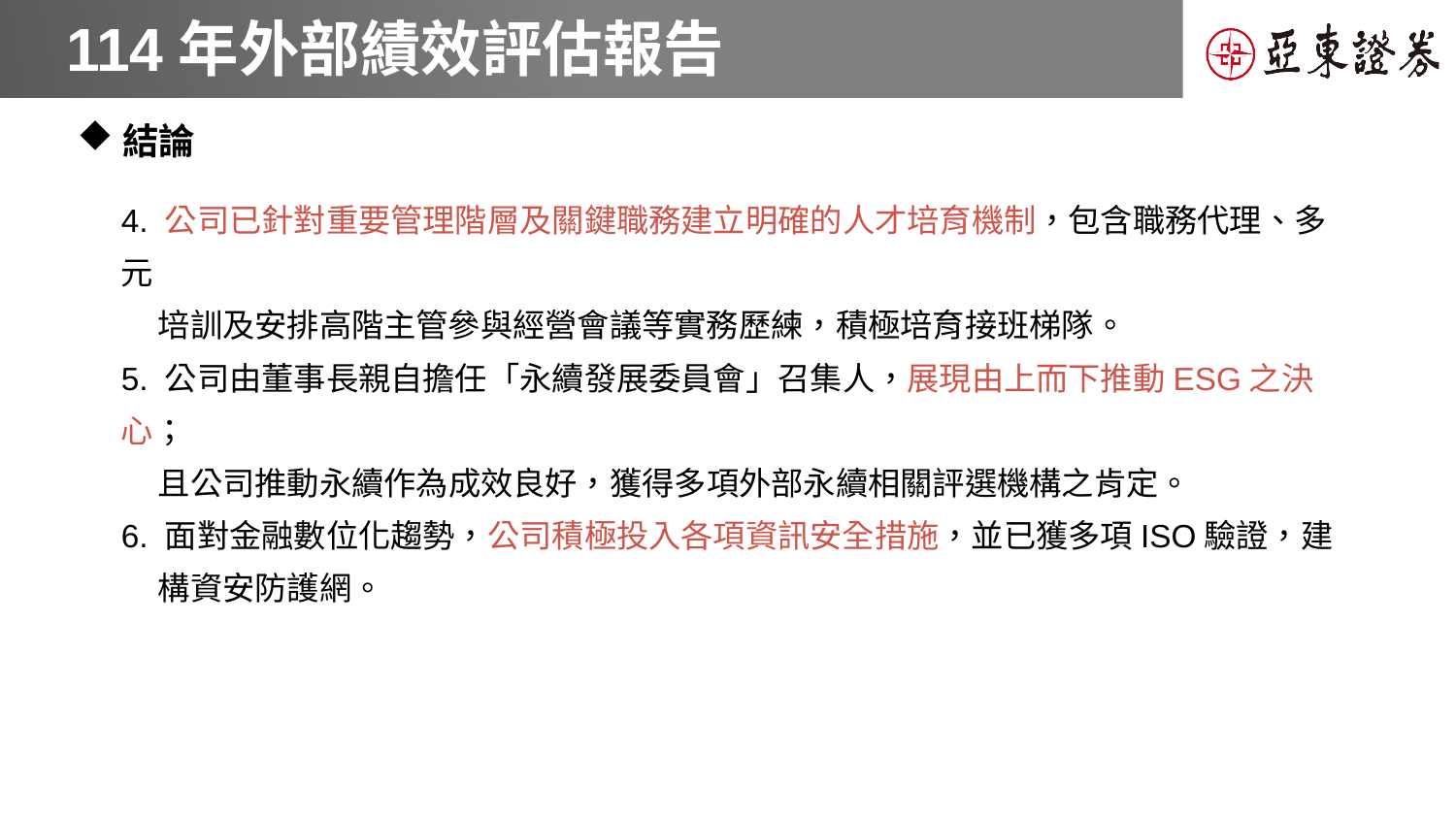

# 114年外部績效評估報告
結論
4. 公司已針對重要管理階層及關鍵職務建立明確的人才培育機制，包含職務代理、多元
    培訓及安排高階主管參與經營會議等實務歷練，積極培育接班梯隊。
5. 公司由董事長親自擔任「永續發展委員會」召集人，展現由上而下推動ESG之決心；
    且公司推動永續作為成效良好，獲得多項外部永續相關評選機構之肯定。
6. 面對金融數位化趨勢，公司積極投入各項資訊安全措施，並已獲多項ISO驗證，建
    構資安防護網。